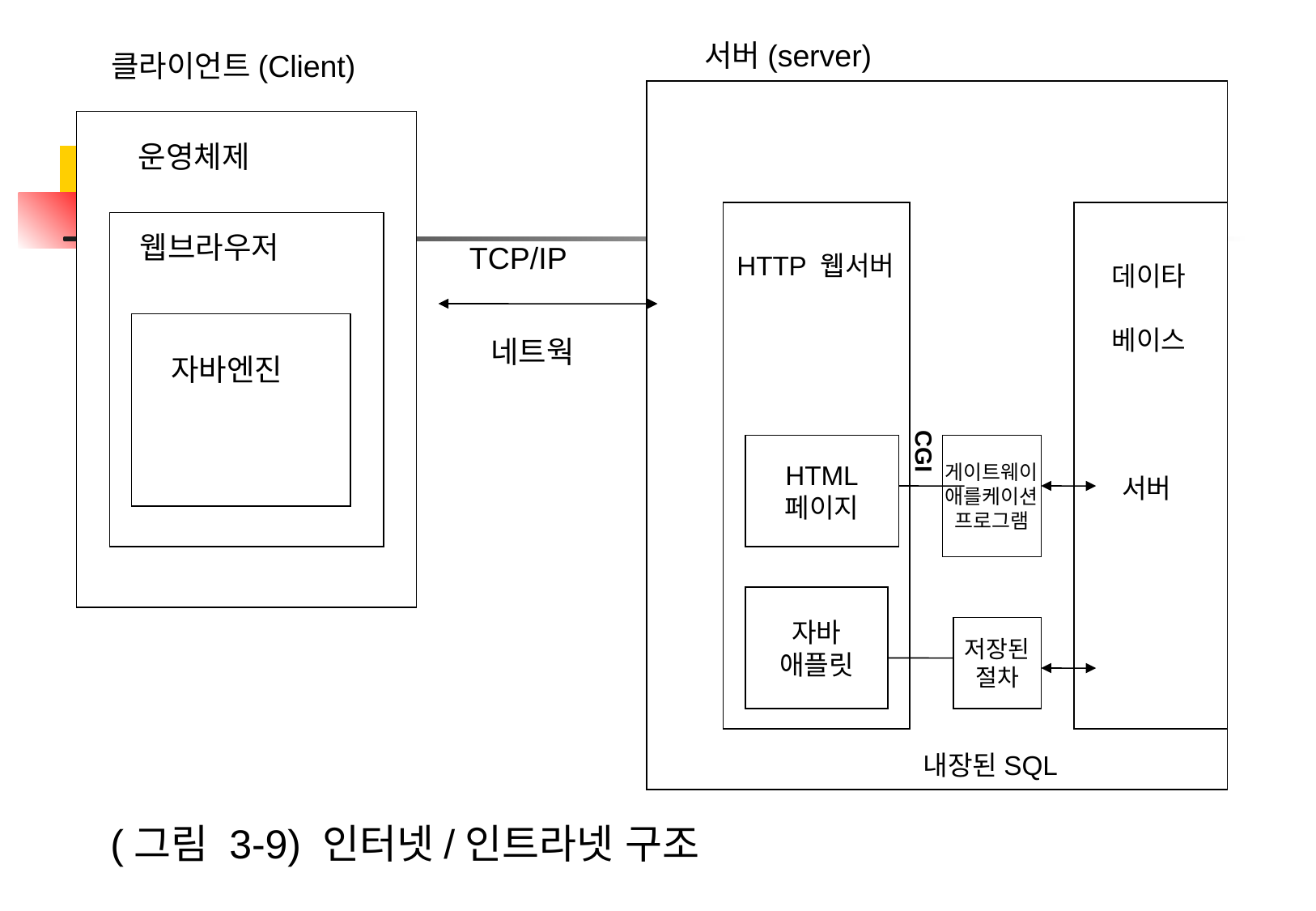

서버(server)
클라이언트(Client)

운영체제

웹브라우저
TCP/IP
HTTP 웹서버
데이타

베이스

네트웍
자바엔진
CGI
HTML
페이지
게이트웨이
애를케이션
프로그램
서버

자바
애플릿
저장된
절차

내장된SQL
(그림 3-9) 인터넷/인트라넷 구조